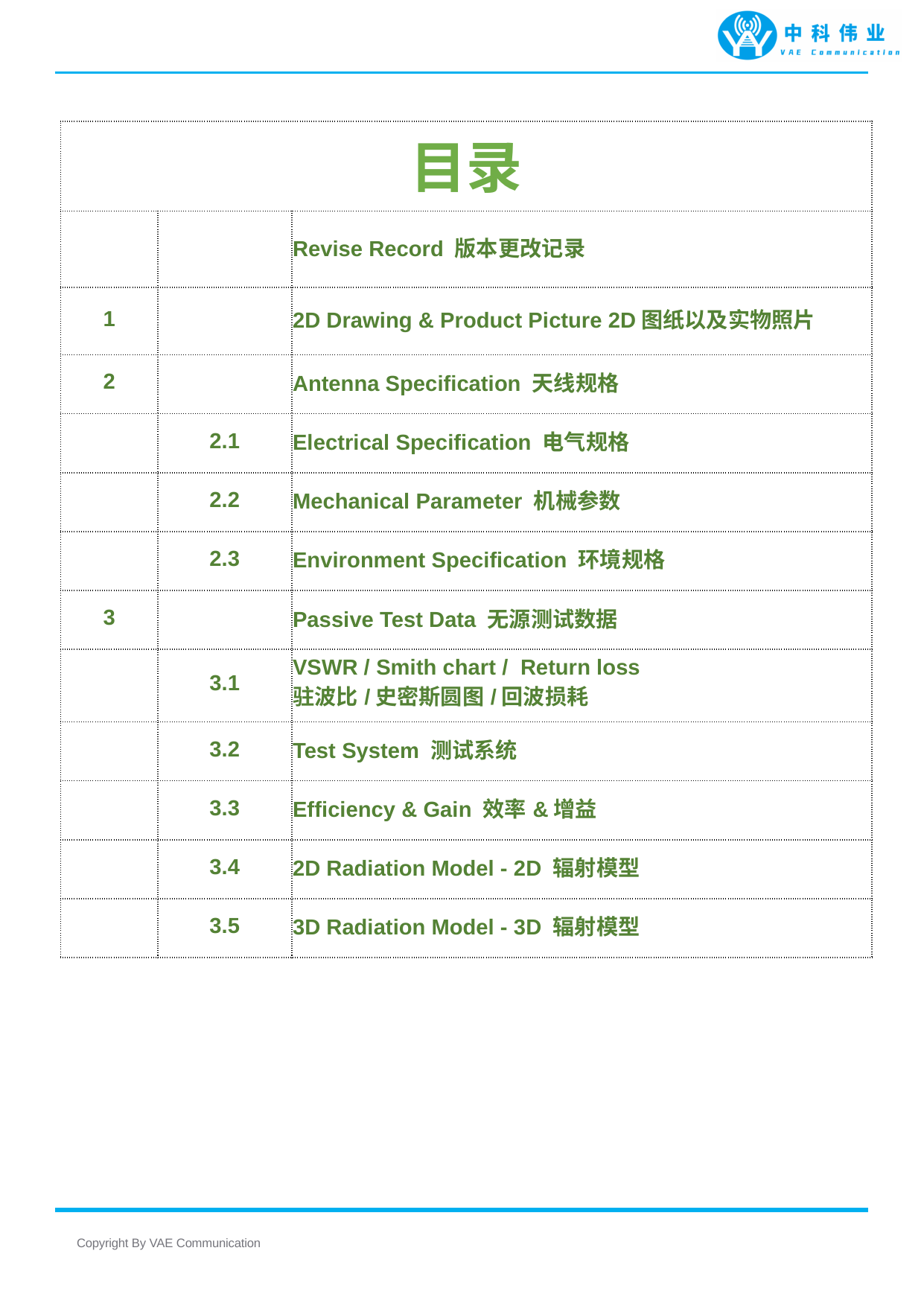

| 目录 |  |  |
| --- | --- | --- |
|  |  | Revise Record 版本更改记录 |
| 1 |  | 2D Drawing & Product Picture 2D图纸以及实物照片 |
| 2 |  | Antenna Specification 天线规格 |
|  | 2.1 | Electrical Specification 电气规格 |
|  | 2.2 | Mechanical Parameter 机械参数 |
|  | 2.3 | Environment Specification 环境规格 |
| 3 |  | Passive Test Data 无源测试数据 |
|  | 3.1 | VSWR / Smith chart / Return loss 驻波比/史密斯圆图/回波损耗 |
|  | 3.2 | Test System 测试系统 |
|  | 3.3 | Efficiency & Gain 效率&增益 |
|  | 3.4 | 2D Radiation Model - 2D 辐射模型 |
|  | 3.5 | 3D Radiation Model - 3D 辐射模型 |
3
Copyright By VAE Communication